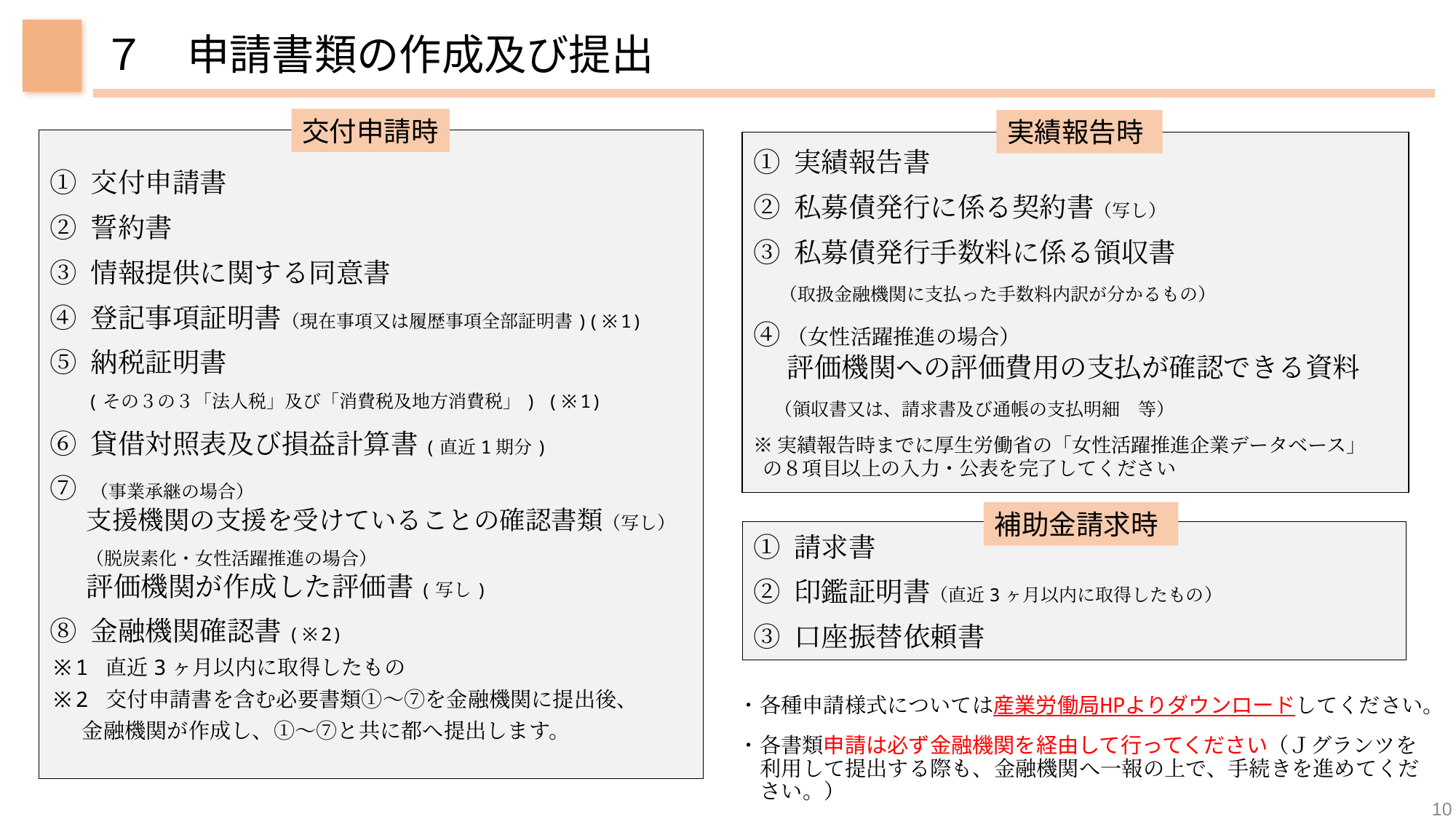

７　申請書類の作成及び提出

交付申請時
実績報告時
① 交付申請書
② 誓約書
③ 情報提供に関する同意書
④ 登記事項証明書（現在事項又は履歴事項全部証明書)(※1)
⑤ 納税証明書
　(その３の３「法人税」及び「消費税及地方消費税」) (※1)
⑥ 貸借対照表及び損益計算書(直近1期分)
⑦ （事業承継の場合）
　　支援機関の支援を受けていることの確認書類（写し）
　　（脱炭素化・女性活躍推進の場合）
　　評価機関が作成した評価書(写し)
⑧ 金融機関確認書(※2)
※1 直近3ヶ月以内に取得したもの
※2 交付申請書を含む必要書類①～⑦を金融機関に提出後、
　  金融機関が作成し、①～⑦と共に都へ提出します。
① 実績報告書
② 私募債発行に係る契約書（写し）
③ 私募債発行手数料に係る領収書
　 （取扱金融機関に支払った手数料内訳が分かるもの）
④（女性活躍推進の場合）
　 評価機関への評価費用の支払が確認できる資料
   （領収書又は、請求書及び通帳の支払明細　等）
※実績報告時までに厚生労働省の「女性活躍推進企業データベース」
  の８項目以上の入力・公表を完了してください
補助金請求時
① 請求書
② 印鑑証明書（直近3ヶ月以内に取得したもの）
③ 口座振替依頼書
・各種申請様式については産業労働局HPよりダウンロードしてください。
・各書類申請は必ず金融機関を経由して行ってください（Ｊグランツを利用して提出する際も、金融機関へ一報の上で、手続きを進めてください。）
10